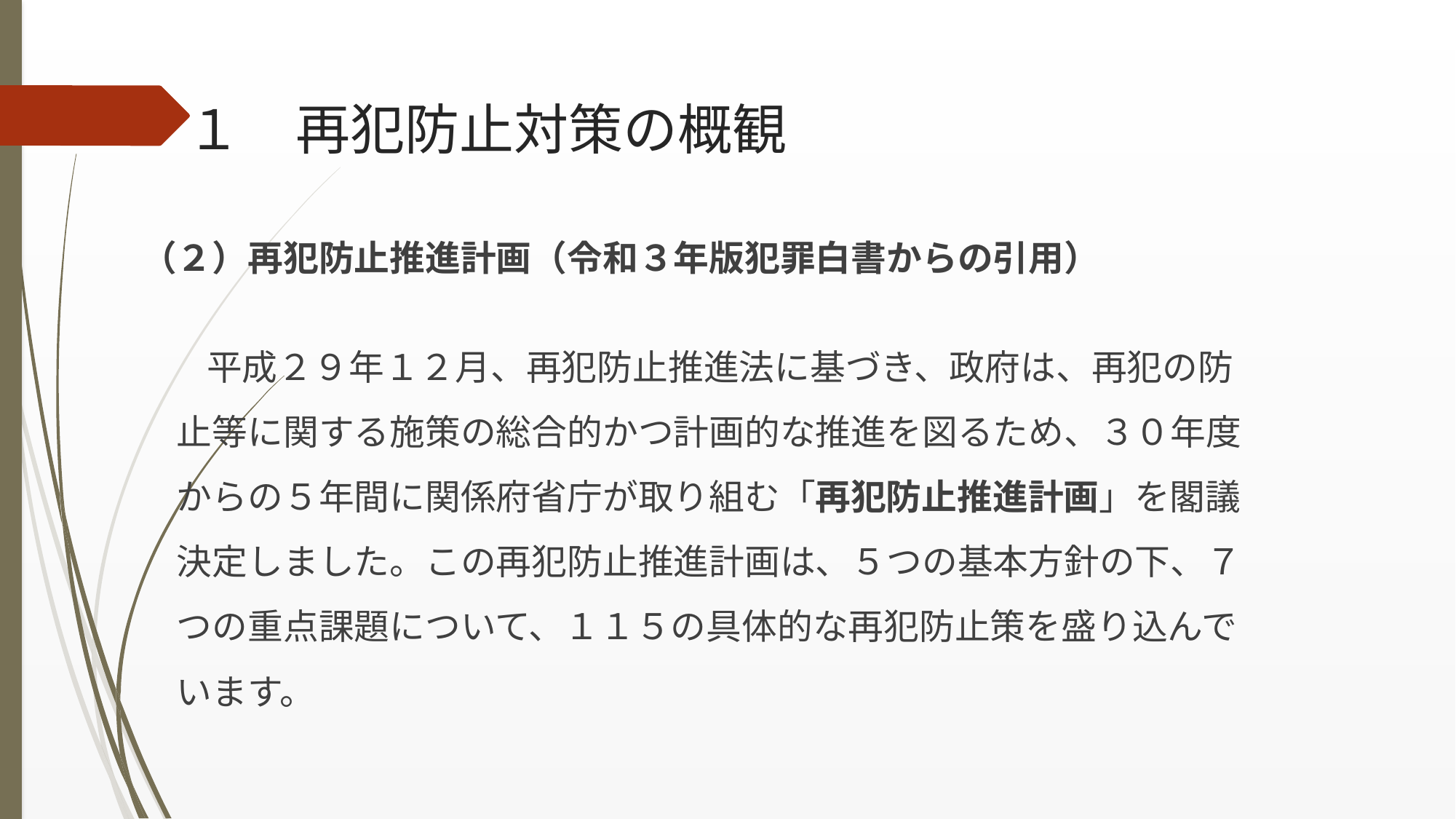

１　再犯防止対策の概観
（２）再犯防止推進計画（令和３年版犯罪白書からの引用）

　　平成２９年１２月、再犯防止推進法に基づき、政府は、再犯の防
　止等に関する施策の総合的かつ計画的な推進を図るため、３０年度
　からの５年間に関係府省庁が取り組む「再犯防止推進計画」を閣議
　決定しました。この再犯防止推進計画は、５つの基本方針の下、７
　つの重点課題について、１１５の具体的な再犯防止策を盛り込んで
　います。